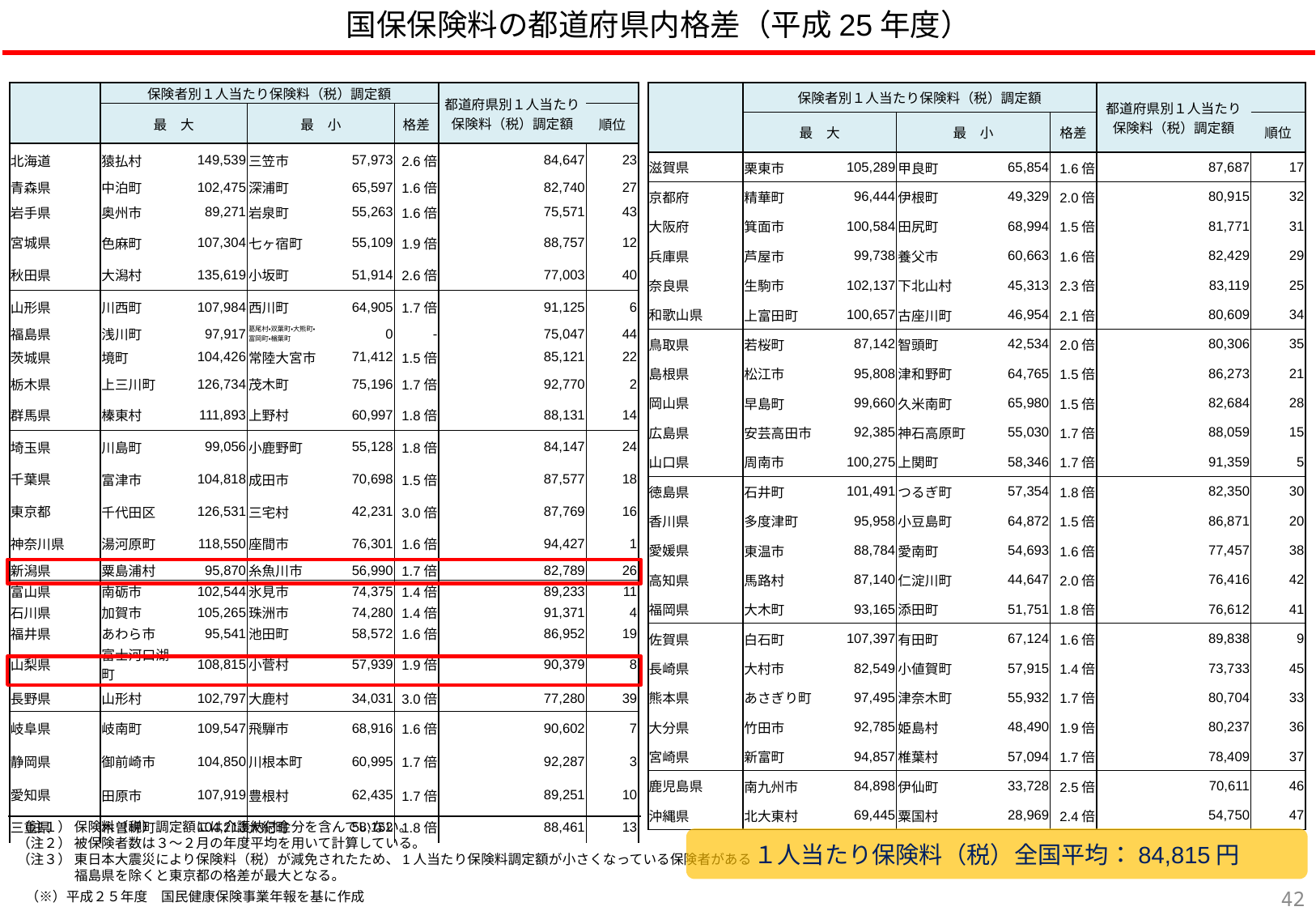

国保保険料の都道府県内格差（平成25年度）
|  | 保険者別１人当たり保険料（税）調定額 |  |  |  |  | 都道府県別１人当たり 保険料（税）調定額 |  |
| --- | --- | --- | --- | --- | --- | --- | --- |
|  | 最　大 |  | 最　小 |  | 格差 |  | 順位 |
| 北海道 | 猿払村 | 149,539 | 三笠市 | 57,973 | 2.6倍 | 84,647 | 23 |
| 青森県 | 中泊町 | 102,475 | 深浦町 | 65,597 | 1.6倍 | 82,740 | 27 |
| 岩手県 | 奥州市 | 89,271 | 岩泉町 | 55,263 | 1.6倍 | 75,571 | 43 |
| 宮城県 | 色麻町 | 107,304 | 七ヶ宿町 | 55,109 | 1.9倍 | 88,757 | 12 |
| 秋田県 | 大潟村 | 135,619 | 小坂町 | 51,914 | 2.6倍 | 77,003 | 40 |
| 山形県 | 川西町 | 107,984 | 西川町 | 64,905 | 1.7倍 | 91,125 | 6 |
| 福島県 | 浅川町 | 97,917 | 葛尾村・双葉町・大熊町・富岡町・楢葉町 | 0 | - | 75,047 | 44 |
| 茨城県 | 境町 | 104,426 | 常陸大宮市 | 71,412 | 1.5倍 | 85,121 | 22 |
| 栃木県 | 上三川町 | 126,734 | 茂木町 | 75,196 | 1.7倍 | 92,770 | 2 |
| 群馬県 | 榛東村 | 111,893 | 上野村 | 60,997 | 1.8倍 | 88,131 | 14 |
| 埼玉県 | 川島町 | 99,056 | 小鹿野町 | 55,128 | 1.8倍 | 84,147 | 24 |
| 千葉県 | 富津市 | 104,818 | 成田市 | 70,698 | 1.5倍 | 87,577 | 18 |
| 東京都 | 千代田区 | 126,531 | 三宅村 | 42,231 | 3.0倍 | 87,769 | 16 |
| 神奈川県 | 湯河原町 | 118,550 | 座間市 | 76,301 | 1.6倍 | 94,427 | 1 |
| 新潟県 | 粟島浦村 | 95,870 | 糸魚川市 | 56,990 | 1.7倍 | 82,789 | 26 |
| 富山県 | 南砺市 | 102,544 | 氷見市 | 74,375 | 1.4倍 | 89,233 | 11 |
| 石川県 | 加賀市 | 105,265 | 珠洲市 | 74,280 | 1.4倍 | 91,371 | 4 |
| 福井県 | あわら市 | 95,541 | 池田町 | 58,572 | 1.6倍 | 86,952 | 19 |
| 山梨県 | 富士河口湖町 | 108,815 | 小菅村 | 57,939 | 1.9倍 | 90,379 | 8 |
| 長野県 | 山形村 | 102,797 | 大鹿村 | 34,031 | 3.0倍 | 77,280 | 39 |
| 岐阜県 | 岐南町 | 109,547 | 飛騨市 | 68,916 | 1.6倍 | 90,602 | 7 |
| 静岡県 | 御前崎市 | 104,850 | 川根本町 | 60,995 | 1.7倍 | 92,287 | 3 |
| 愛知県 | 田原市 | 107,919 | 豊根村 | 62,435 | 1.7倍 | 89,251 | 10 |
| 三重県 | 木曽岬町 | 104,213 | 大紀町 | 58,152 | 1.8倍 | 88,461 | 13 |
|  | 保険者別１人当たり保険料（税）調定額 |  |  |  |  | 都道府県別１人当たり 保険料（税）調定額 |  |
| --- | --- | --- | --- | --- | --- | --- | --- |
|  | 最　大 |  | 最　小 |  | 格差 |  | 順位 |
| 滋賀県 | 栗東市 | 105,289 | 甲良町 | 65,854 | 1.6倍 | 87,687 | 17 |
| 京都府 | 精華町 | 96,444 | 伊根町 | 49,329 | 2.0倍 | 80,915 | 32 |
| 大阪府 | 箕面市 | 100,584 | 田尻町 | 68,994 | 1.5倍 | 81,771 | 31 |
| 兵庫県 | 芦屋市 | 99,738 | 養父市 | 60,663 | 1.6倍 | 82,429 | 29 |
| 奈良県 | 生駒市 | 102,137 | 下北山村 | 45,313 | 2.3倍 | 83,119 | 25 |
| 和歌山県 | 上富田町 | 100,657 | 古座川町 | 46,954 | 2.1倍 | 80,609 | 34 |
| 鳥取県 | 若桜町 | 87,142 | 智頭町 | 42,534 | 2.0倍 | 80,306 | 35 |
| 島根県 | 松江市 | 95,808 | 津和野町 | 64,765 | 1.5倍 | 86,273 | 21 |
| 岡山県 | 早島町 | 99,660 | 久米南町 | 65,980 | 1.5倍 | 82,684 | 28 |
| 広島県 | 安芸高田市 | 92,385 | 神石高原町 | 55,030 | 1.7倍 | 88,059 | 15 |
| 山口県 | 周南市 | 100,275 | 上関町 | 58,346 | 1.7倍 | 91,359 | 5 |
| 徳島県 | 石井町 | 101,491 | つるぎ町 | 57,354 | 1.8倍 | 82,350 | 30 |
| 香川県 | 多度津町 | 95,958 | 小豆島町 | 64,872 | 1.5倍 | 86,871 | 20 |
| 愛媛県 | 東温市 | 88,784 | 愛南町 | 54,693 | 1.6倍 | 77,457 | 38 |
| 高知県 | 馬路村 | 87,140 | 仁淀川町 | 44,647 | 2.0倍 | 76,416 | 42 |
| 福岡県 | 大木町 | 93,165 | 添田町 | 51,751 | 1.8倍 | 76,612 | 41 |
| 佐賀県 | 白石町 | 107,397 | 有田町 | 67,124 | 1.6倍 | 89,838 | 9 |
| 長崎県 | 大村市 | 82,549 | 小値賀町 | 57,915 | 1.4倍 | 73,733 | 45 |
| 熊本県 | あさぎり町 | 97,495 | 津奈木町 | 55,932 | 1.7倍 | 80,704 | 33 |
| 大分県 | 竹田市 | 92,785 | 姫島村 | 48,490 | 1.9倍 | 80,237 | 36 |
| 宮崎県 | 新富町 | 94,857 | 椎葉村 | 57,094 | 1.7倍 | 78,409 | 37 |
| 鹿児島県 | 南九州市 | 84,898 | 伊仙町 | 33,728 | 2.5倍 | 70,611 | 46 |
| 沖縄県 | 北大東村 | 69,445 | 粟国村 | 28,969 | 2.4倍 | 54,750 | 47 |

（注１） 保険料（税）調定額には介護納付金分を含んでいない。
（注２） 被保険者数は３～２月の年度平均を用いて計算している。
（注３） 東日本大震災により保険料（税）が減免されたため、1人当たり保険料調定額が小さくなっている保険者がある
　　　　 福島県を除くと東京都の格差が最大となる。
１人当たり保険料（税）全国平均：84,815円
42
（※）平成２５年度　国民健康保険事業年報を基に作成